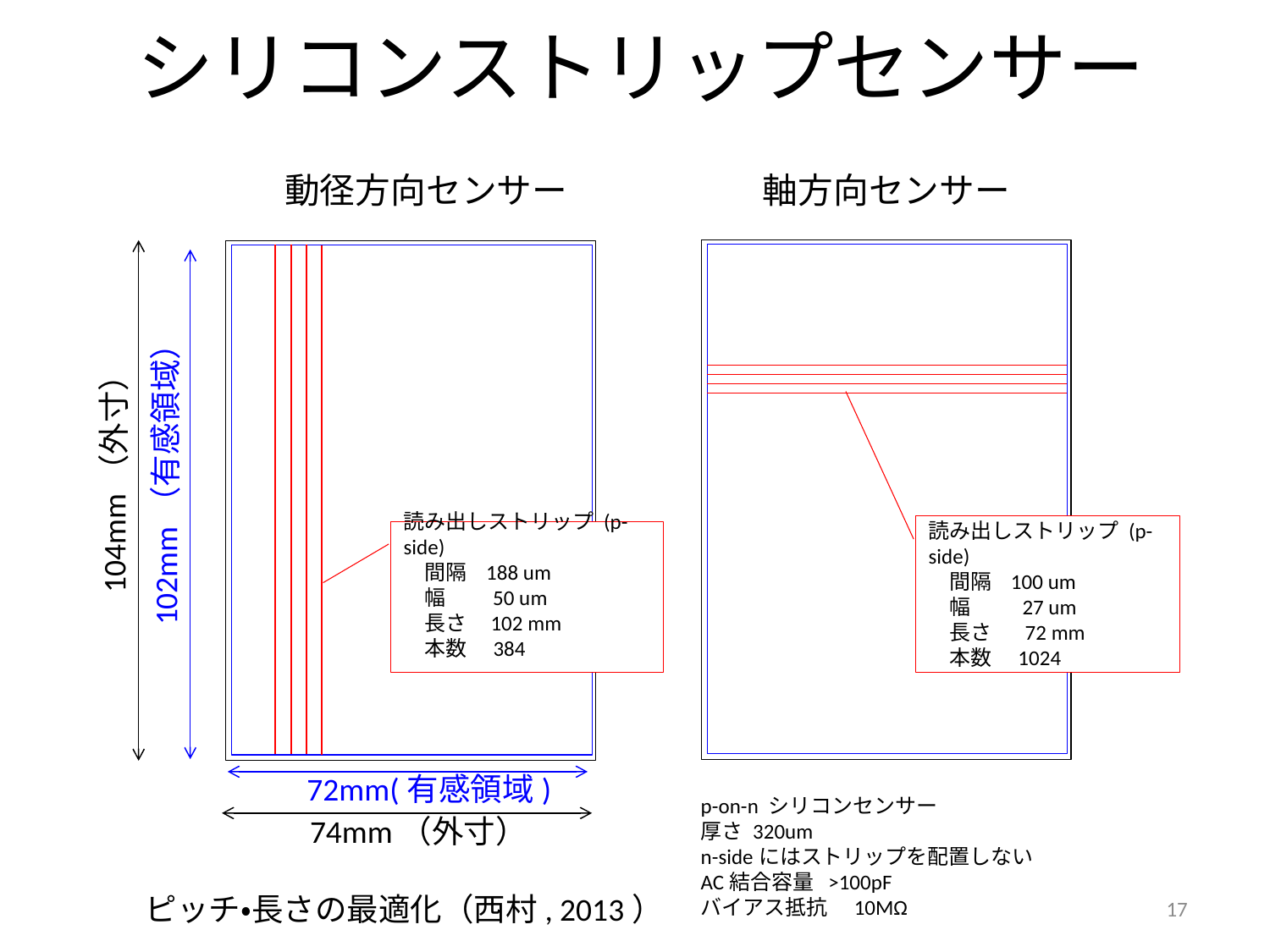

# シリコンストリップセンサー
動径方向センサー
軸方向センサー

104mm（外寸）
102mm（有感領域）
読み出しストリップ (p-side)
　間隔   100 um
　幅          27 um
　長さ      72 mm
　本数　1024
読み出しストリップ (p-side)
　間隔   188 um
　幅         50 um
　長さ    102 mm
　本数　384

72mm(有感領域)
p-on-n シリコンセンサー
厚さ 320um
n-sideにはストリップを配置しない
AC結合容量  >100pF
バイアス抵抗　10MΩ
74mm（外寸）
ピッチ・長さの最適化（西村, 2013）
17